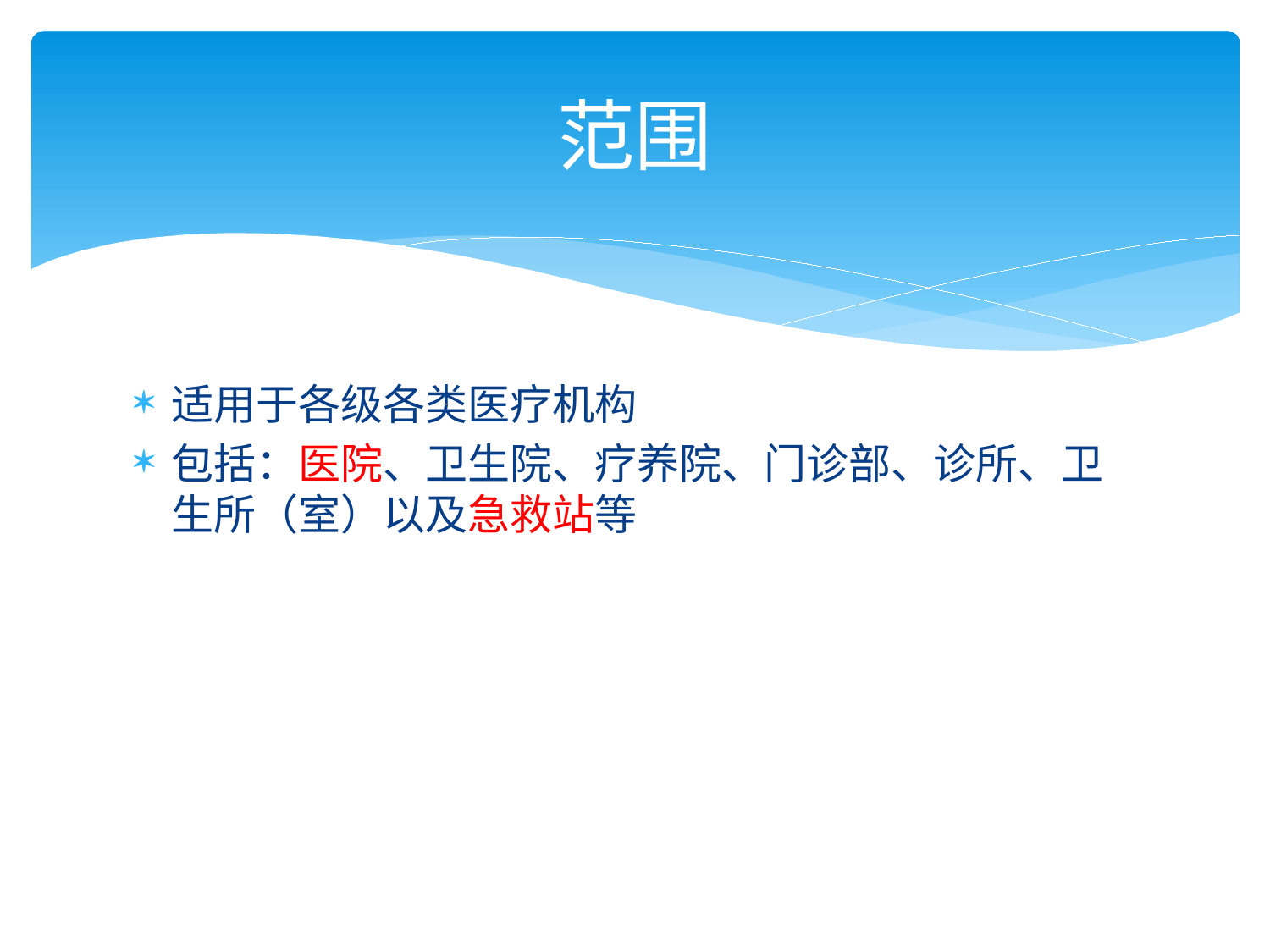

# 范围
适用于各级各类医疗机构
包括：医院、卫生院、疗养院、门诊部、诊所、卫生所（室）以及急救站等